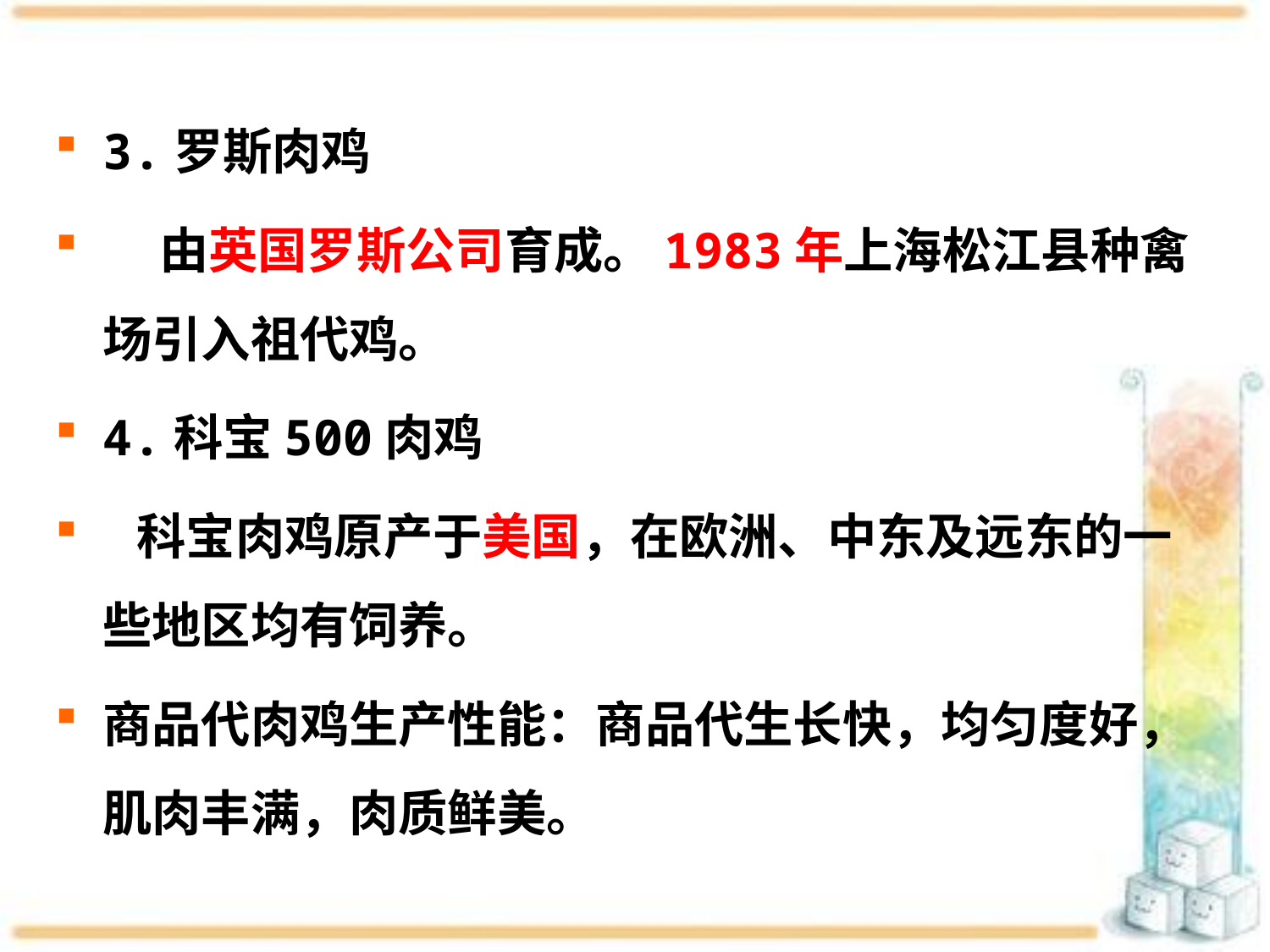

3.罗斯肉鸡
    由英国罗斯公司育成。1983年上海松江县种禽场引入祖代鸡。
4.科宝500肉鸡
  科宝肉鸡原产于美国，在欧洲、中东及远东的一些地区均有饲养。
商品代肉鸡生产性能：商品代生长快，均匀度好，肌肉丰满，肉质鲜美。